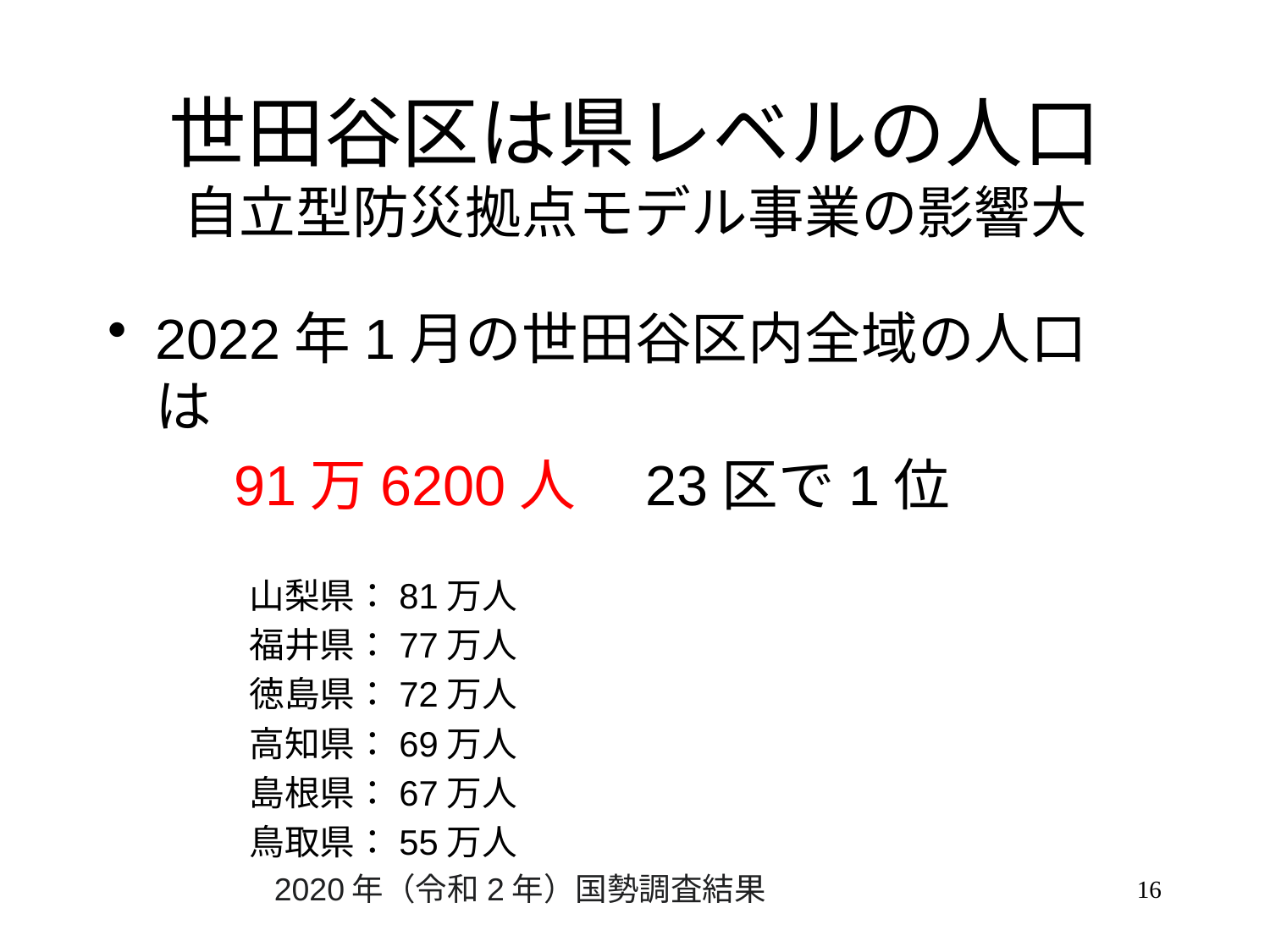

# 世田谷区は県レベルの人口 自立型防災拠点モデル事業の影響大
2022年1月の世田谷区内全域の人口は
　　91万6200人　23区で1位

　　　　山梨県：81万人
　　　　福井県：77万人
　　　　徳島県：72万人
　　　　高知県：69万人
　　　　島根県：67万人
　　　　鳥取県：55万人
　　　　　2020年（令和2年）国勢調査結果

16